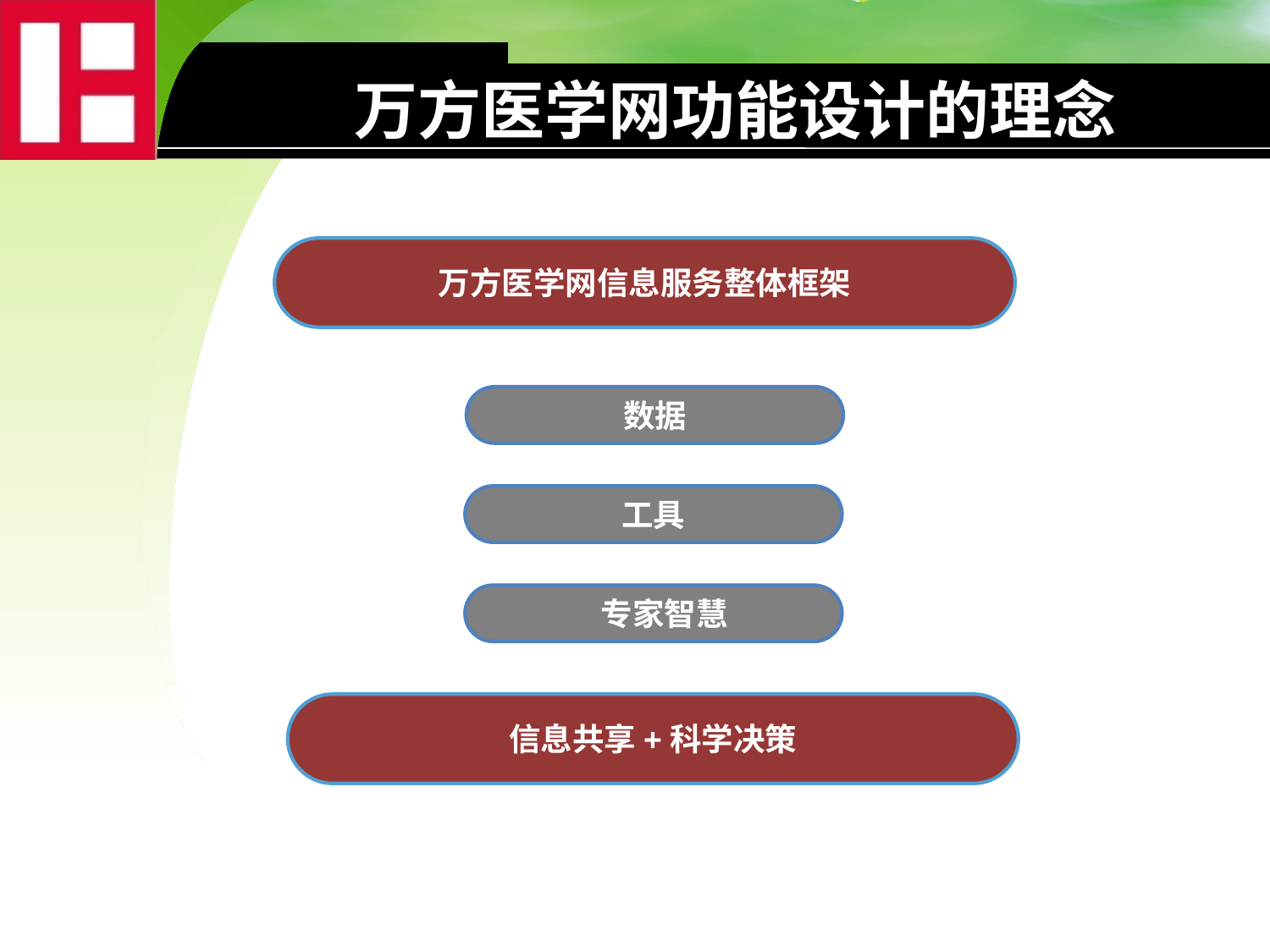

# 万方医学网功能设计的理念
万方医学网信息服务整体框架
数据
工具
  专家智慧
信息共享+科学决策